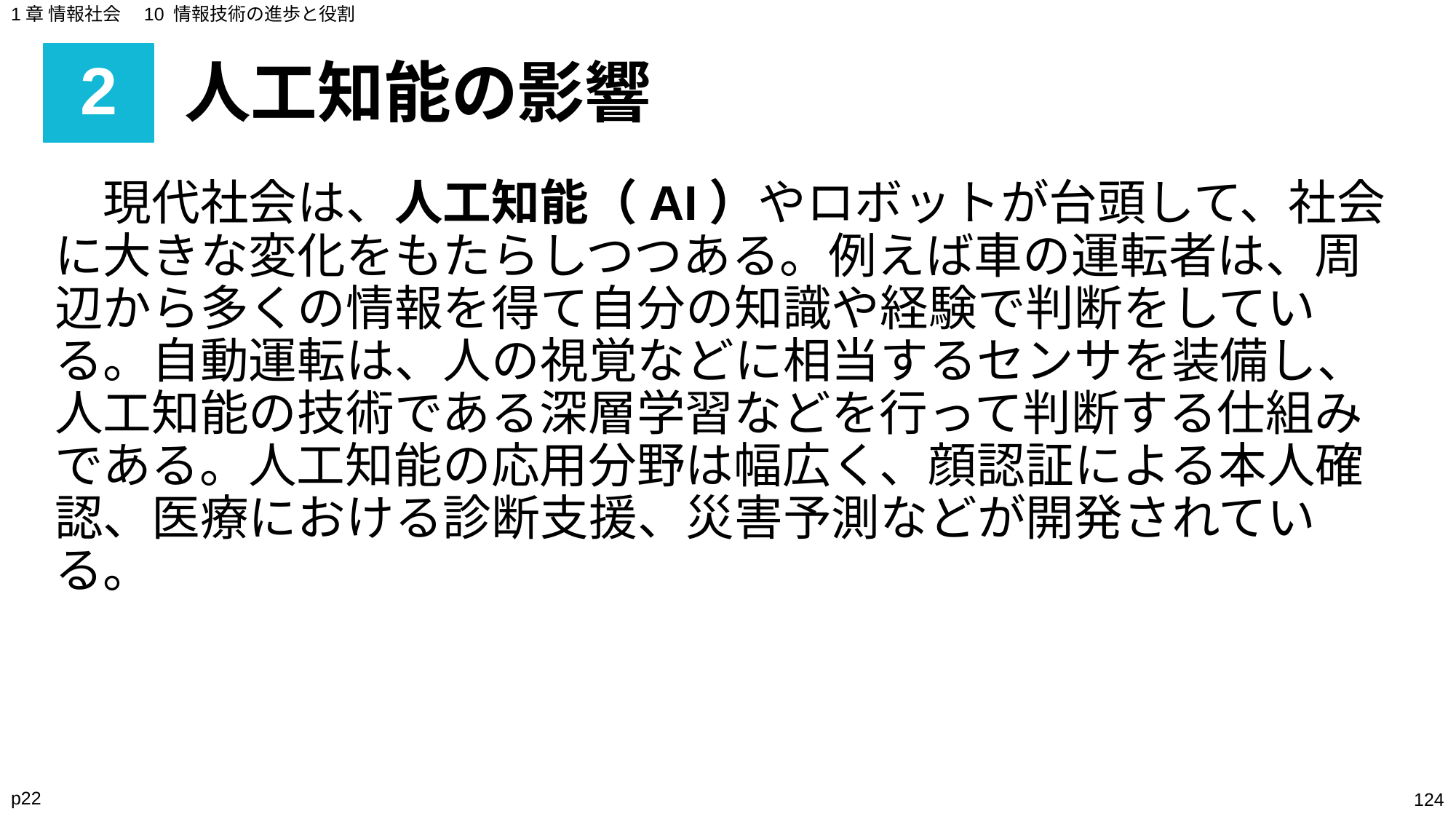

1章 情報社会　10 情報技術の進歩と役割

# 2
人工知能の影響
　現代社会は、人工知能（AI）やロボットが台頭して、社会に大きな変化をもたらしつつある。例えば車の運転者は、周辺から多くの情報を得て自分の知識や経験で判断をしている。自動運転は、人の視覚などに相当するセンサを装備し、人工知能の技術である深層学習などを行って判断する仕組みである。人工知能の応用分野は幅広く、顔認証による本人確認、医療における診断支援、災害予測などが開発されている。
p22
124